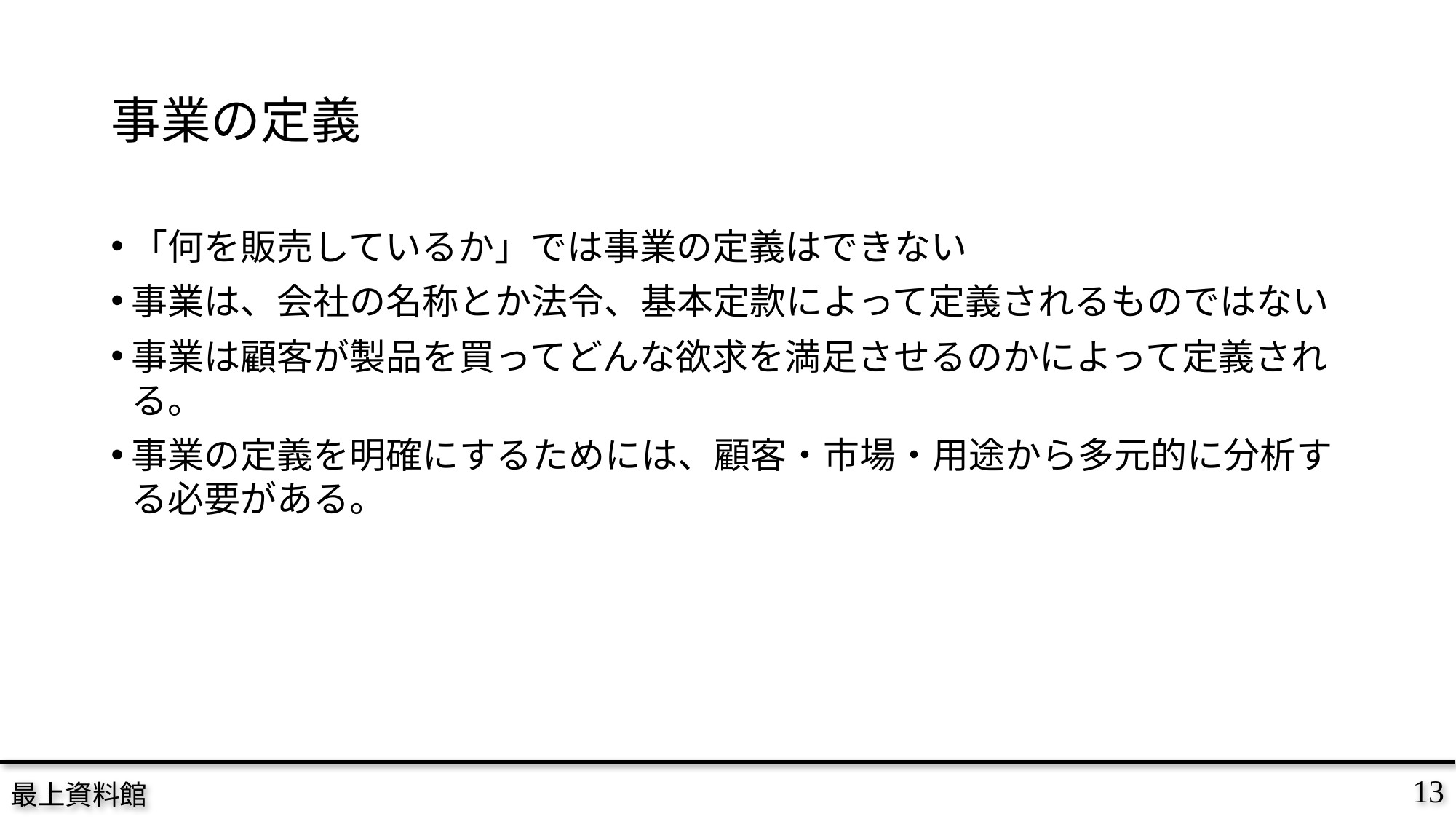

# 事業の定義
「何を販売しているか」では事業の定義はできない
事業は、会社の名称とか法令、基本定款によって定義されるものではない
事業は顧客が製品を買ってどんな欲求を満足させるのかによって定義される。
事業の定義を明確にするためには、顧客・市場・用途から多元的に分析する必要がある。